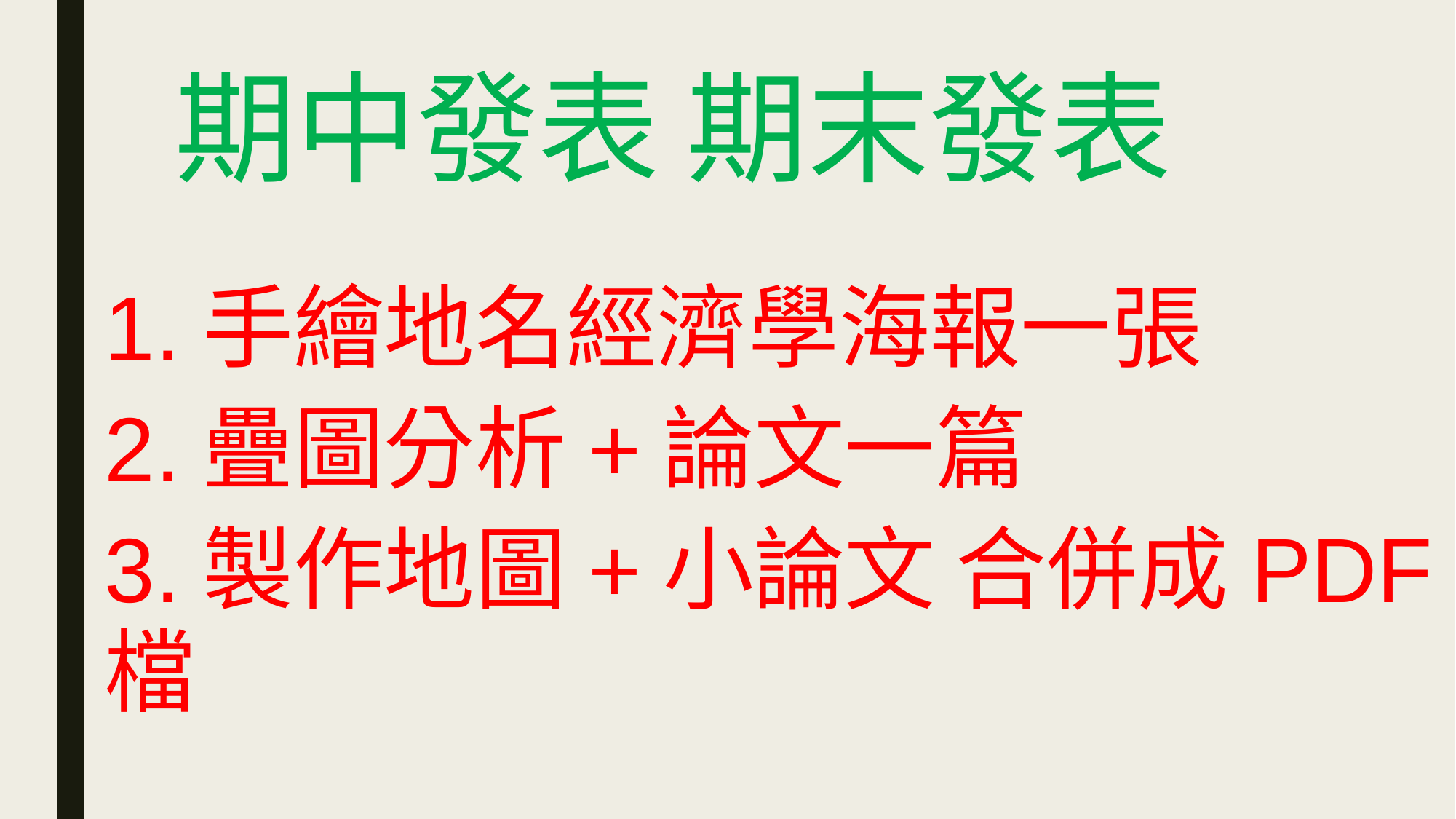

# 期中發表 期末發表
1.手繪地名經濟學海報一張
2.疊圖分析+論文一篇
3.製作地圖+小論文 合併成PDF檔